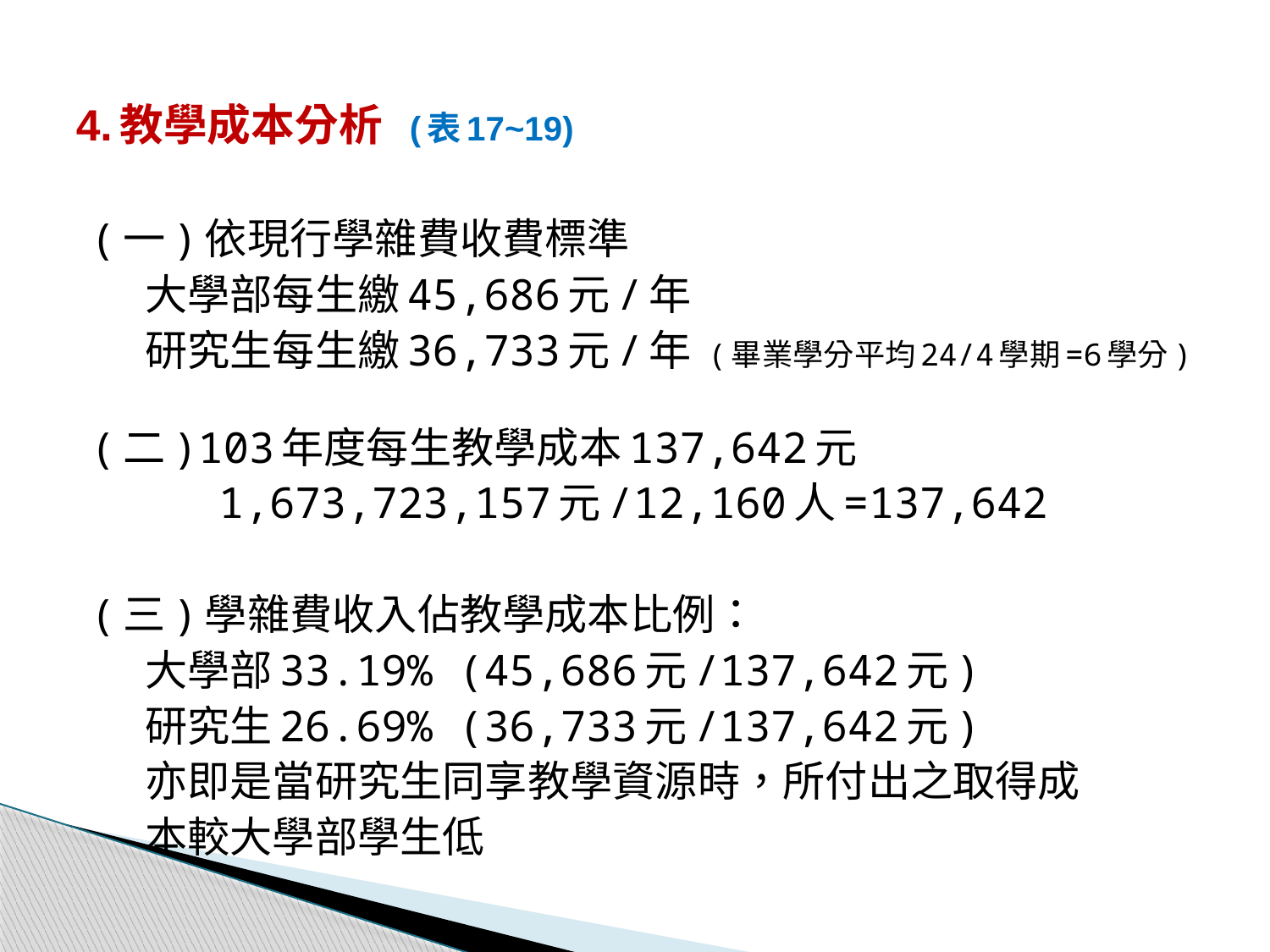

# 4.教學成本分析  (表17~19)
(一)依現行學雜費收費標準
     大學部每生繳45,686元/年
     研究生每生繳36,733元/年 (畢業學分平均24/4學期=6學分)

(二)103年度每生教學成本137,642元
     1,673,723,157元/12,160人=137,642

(三)學雜費收入佔教學成本比例：
     大學部33.19% (45,686元/137,642元)
     研究生26.69% (36,733元/137,642元)
     亦即是當研究生同享教學資源時，所付出之取得成
     本較大學部學生低